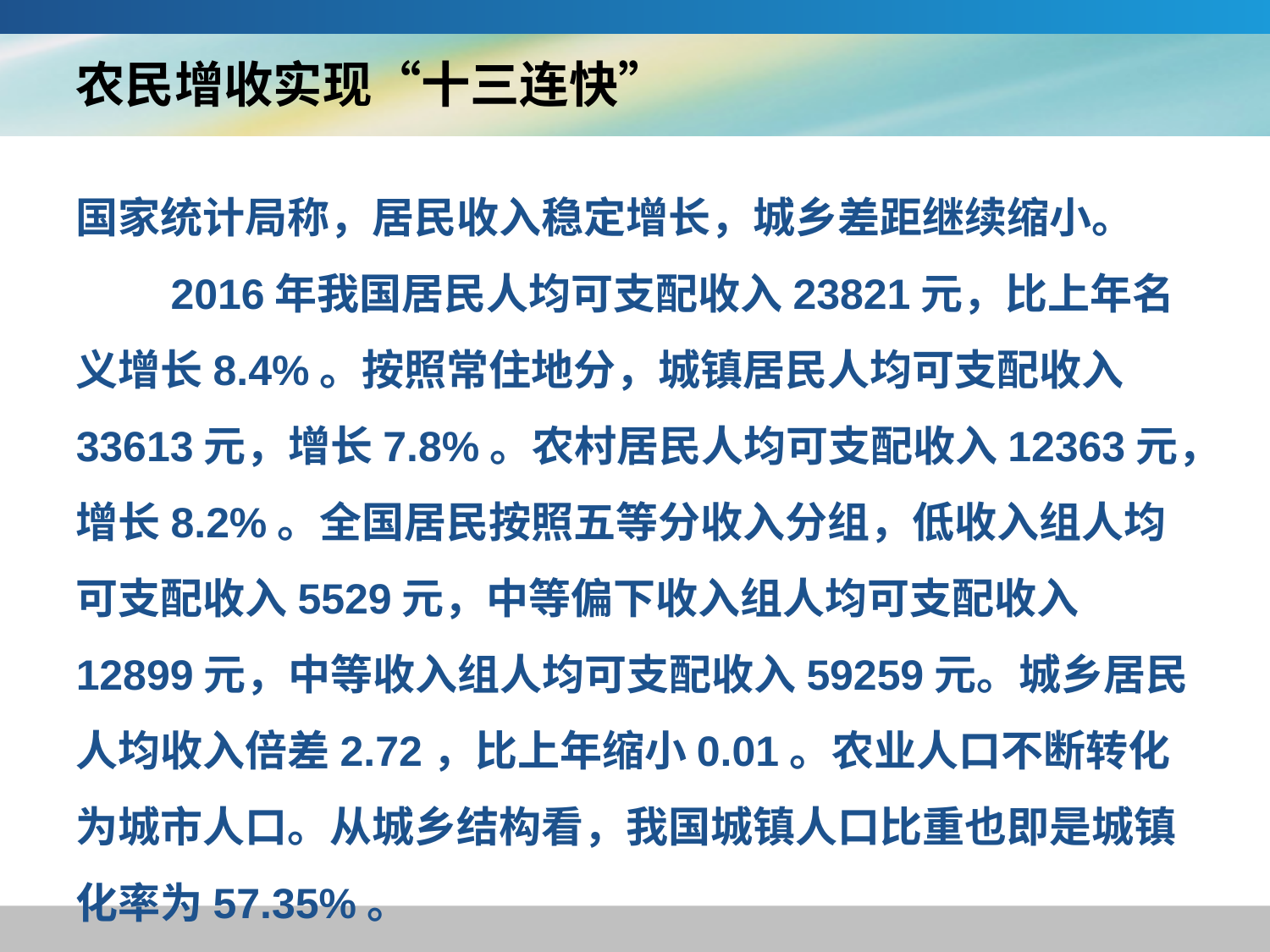

农民增收实现“十三连快”
国家统计局称，居民收入稳定增长，城乡差距继续缩小。
　　2016年我国居民人均可支配收入23821元，比上年名义增长8.4%。按照常住地分，城镇居民人均可支配收入33613元，增长7.8%。农村居民人均可支配收入12363元，增长8.2%。全国居民按照五等分收入分组，低收入组人均可支配收入5529元，中等偏下收入组人均可支配收入12899元，中等收入组人均可支配收入59259元。城乡居民人均收入倍差2.72，比上年缩小0.01。农业人口不断转化为城市人口。从城乡结构看，我国城镇人口比重也即是城镇化率为57.35%。